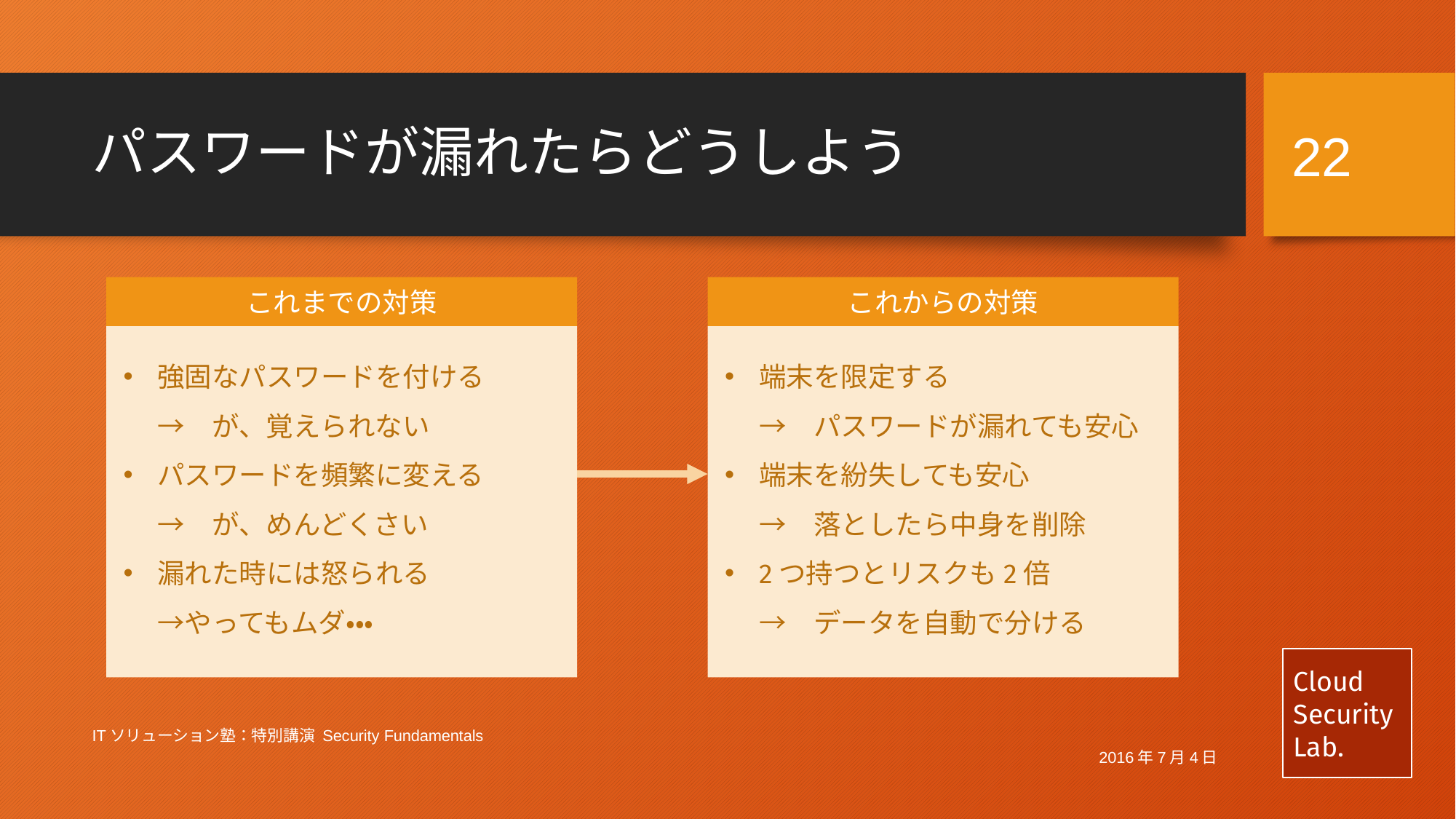

22
# パスワードが漏れたらどうしよう
これまでの対策
これからの対策
強固なパスワードを付ける
→　が、覚えられない
パスワードを頻繁に変える
→　が、めんどくさい
漏れた時には怒られる
→やってもムダ・・・
端末を限定する
→　パスワードが漏れても安心
端末を紛失しても安心
→　落としたら中身を削除
2つ持つとリスクも2倍
→　データを自動で分ける

ITソリューション塾：特別講演 Security Fundamentals
2016年7月4日